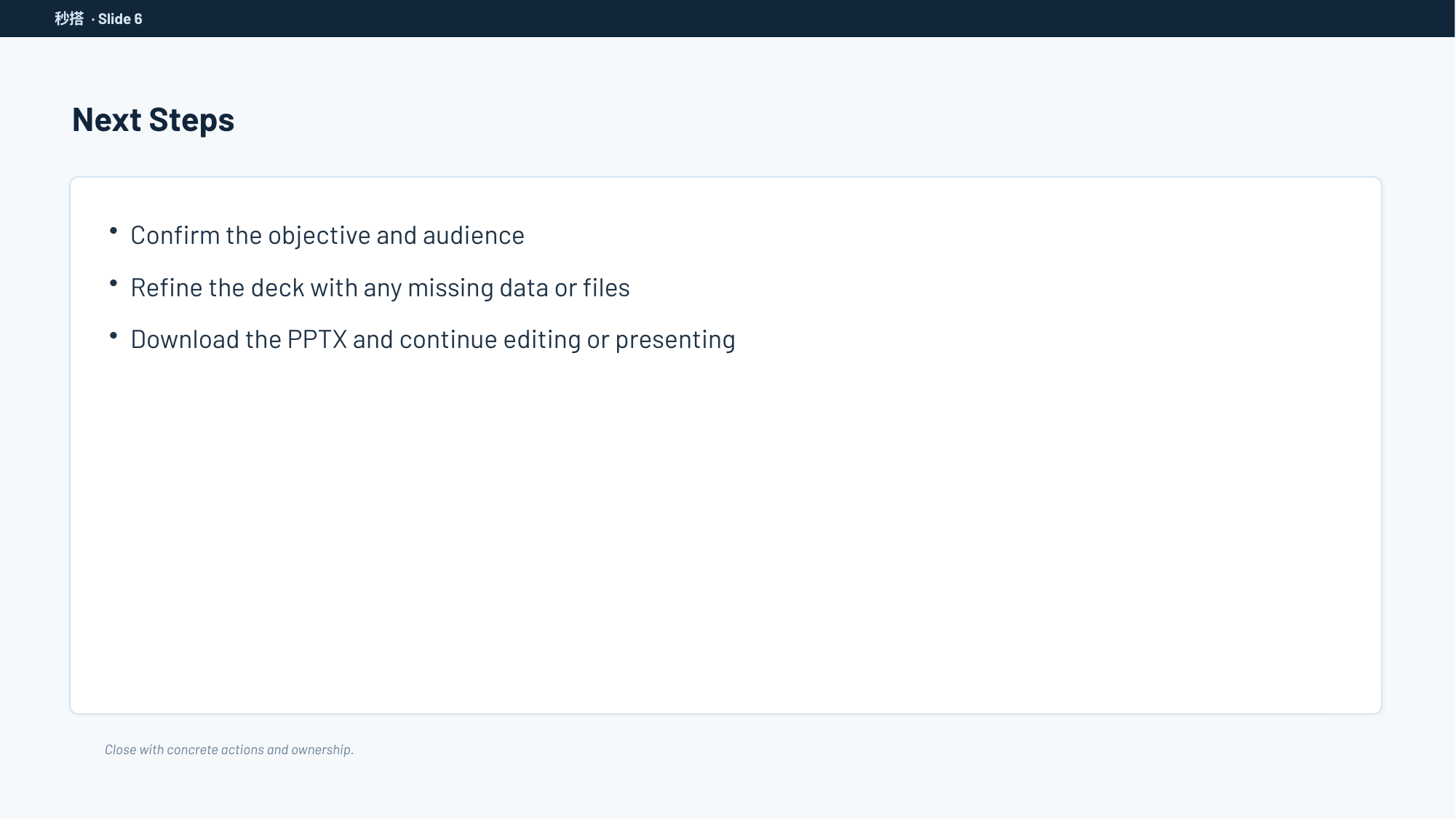

秒搭 · Slide 6
Next Steps

Confirm the objective and audience
Refine the deck with any missing data or files
Download the PPTX and continue editing or presenting
Close with concrete actions and ownership.